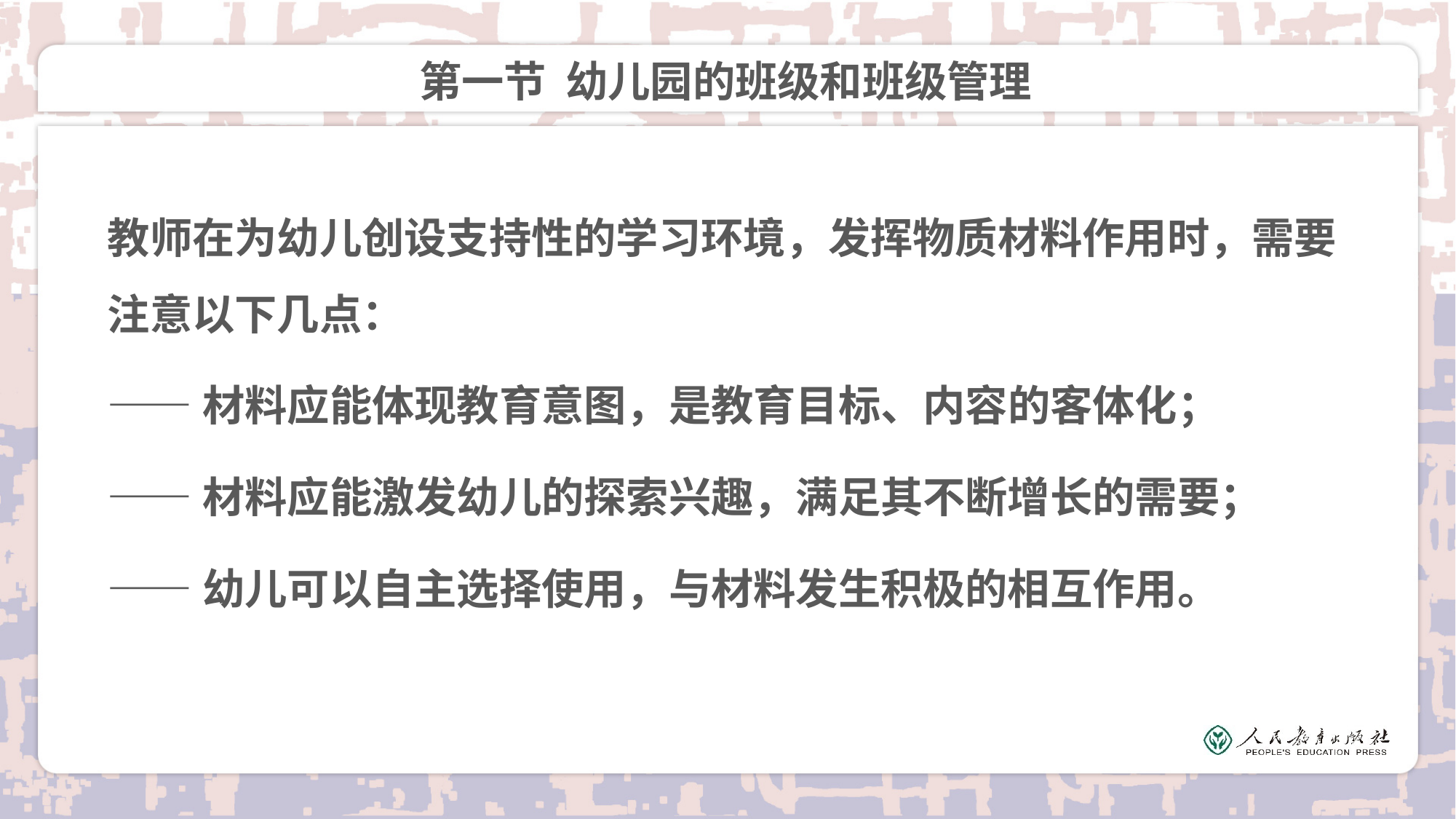

# 第一节  幼儿园的班级和班级管理
教师在为幼儿创设支持性的学习环境，发挥物质材料作用时，需要注意以下几点：
——材料应能体现教育意图，是教育目标、内容的客体化；
——材料应能激发幼儿的探索兴趣，满足其不断增长的需要；
——幼儿可以自主选择使用，与材料发生积极的相互作用。